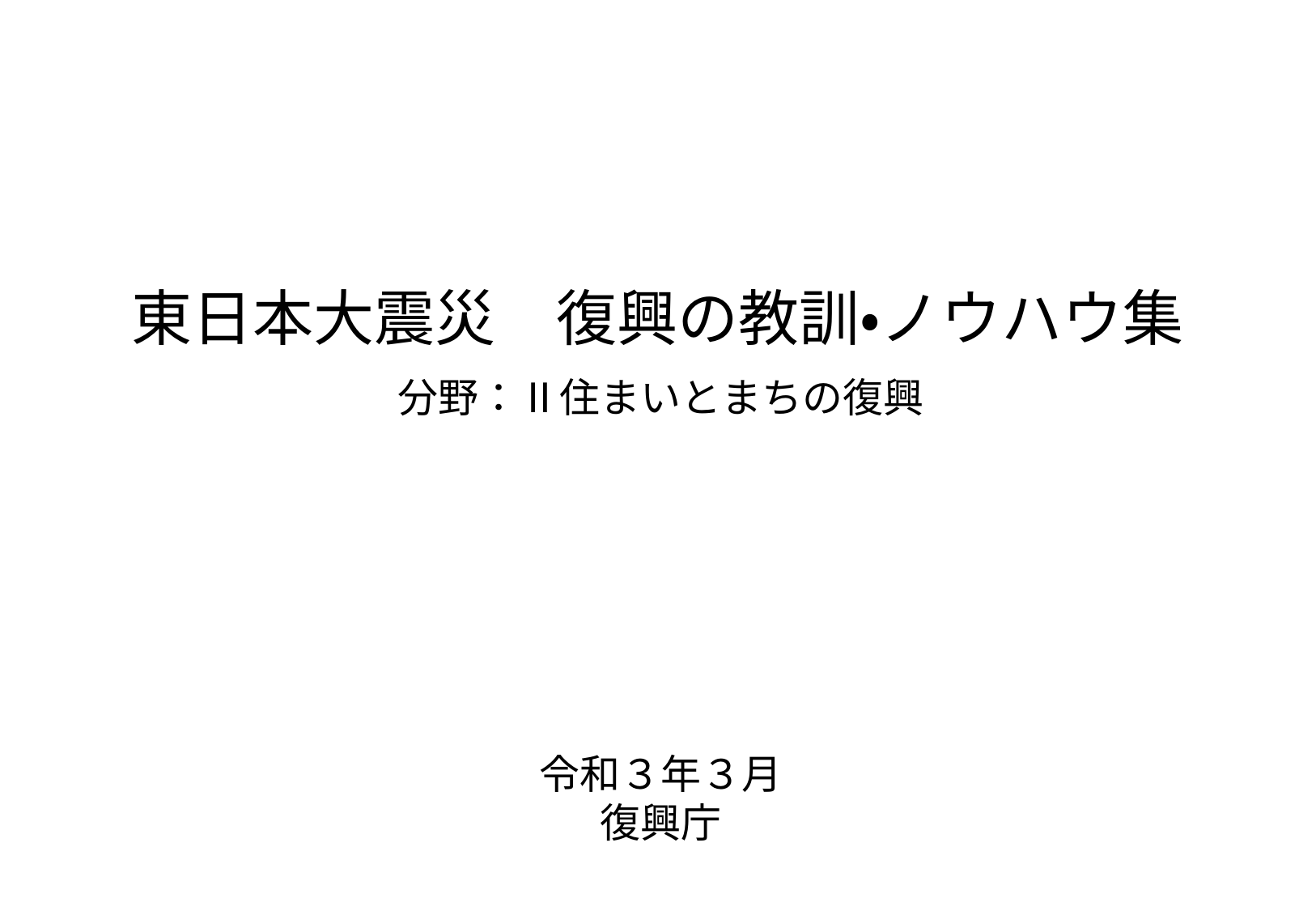

東日本大震災　復興の教訓・ノウハウ集
分野：Ⅱ住まいとまちの復興
令和３年３月
復興庁